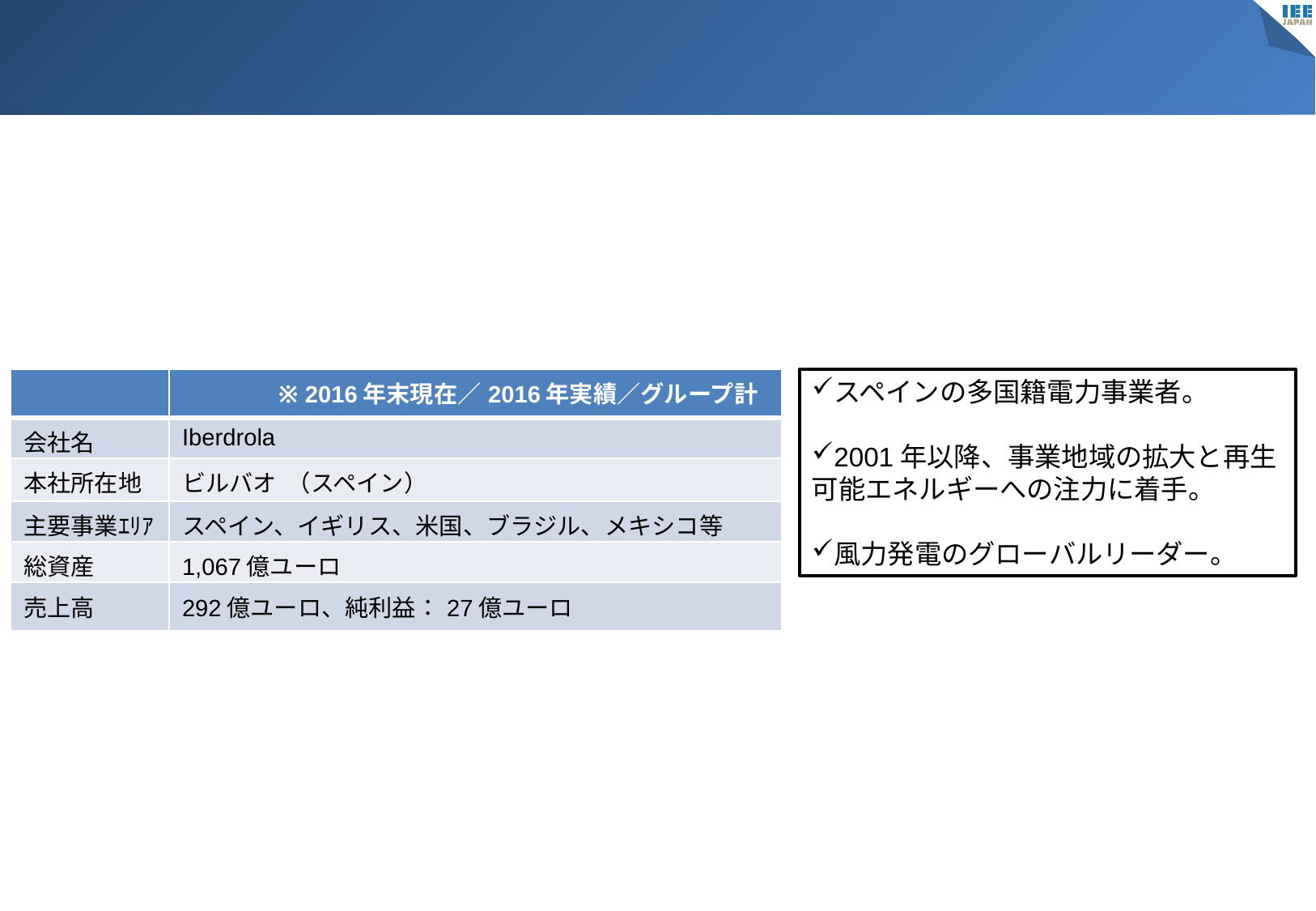

|  | ※ 2016年末現在／2016年実績／グループ計 |
| --- | --- |
| 会社名 | Iberdrola |
| 本社所在地 | ビルバオ （スペイン） |
| 主要事業ｴﾘｱ | スペイン、イギリス、米国、ブラジル、メキシコ等 |
| 総資産 | 1,067億ユーロ |
| 売上高 | 292億ユーロ、純利益：27億ユーロ |
スペインの多国籍電力事業者。

2001年以降、事業地域の拡大と再生可能エネルギーへの注力に着手。

風力発電のグローバルリーダー。